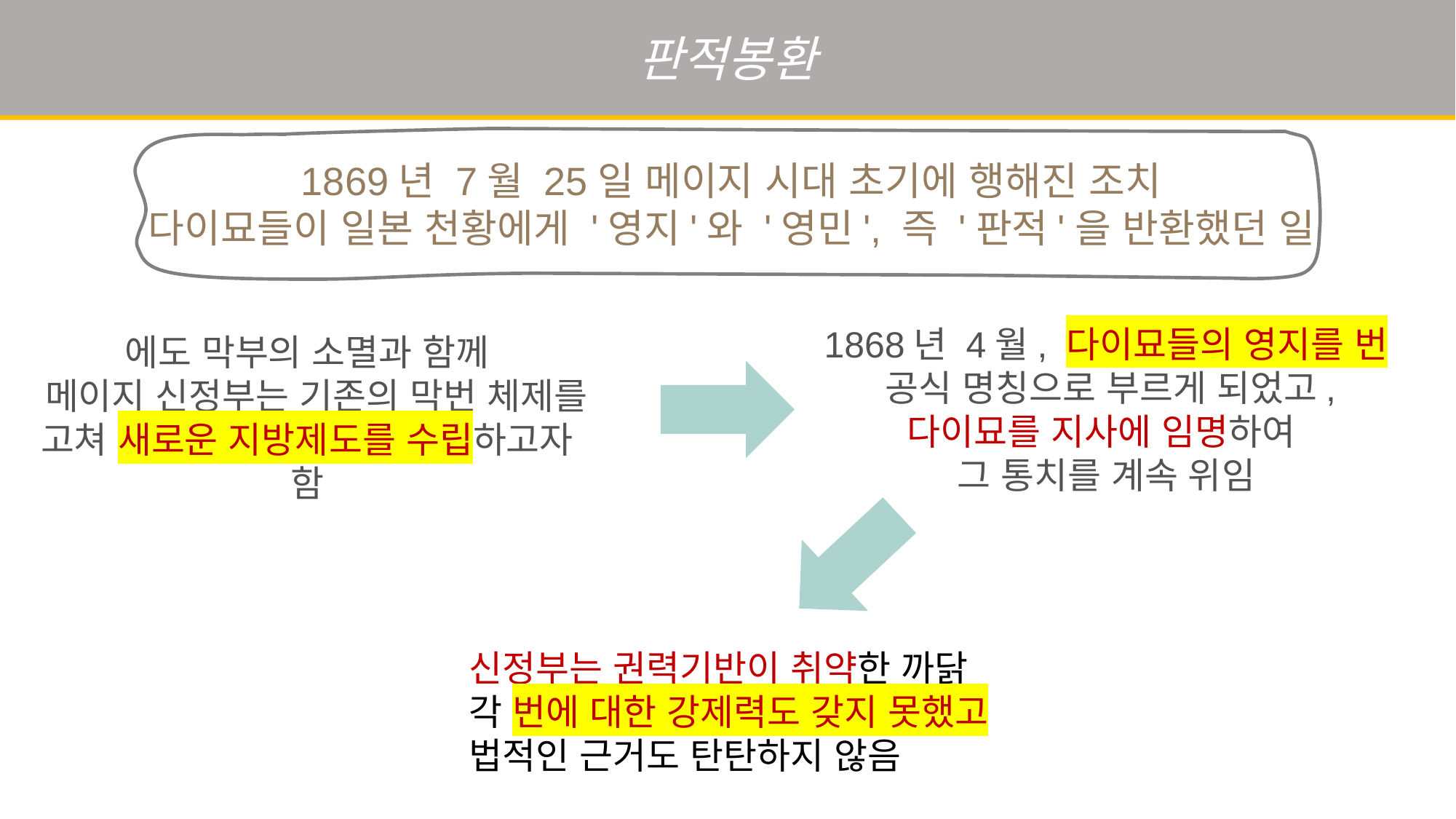

판적봉환

 1869년 7월 25일 메이지 시대 초기에 행해진 조치
다이묘들이 일본 천황에게 '영지'와 '영민', 즉 '판적'을 반환했던 일
1868년 4월, 다이묘들의 영지를 번
 공식 명칭으로 부르게 되었고,
다이묘를 지사에 임명하여
그 통치를 계속 위임
에도 막부의 소멸과 함께
 메이지 신정부는 기존의 막번 체제를 고쳐 새로운 지방제도를 수립하고자 함

신정부는 권력기반이 취약한 까닭
각 번에 대한 강제력도 갖지 못했고
법적인 근거도 탄탄하지 않음